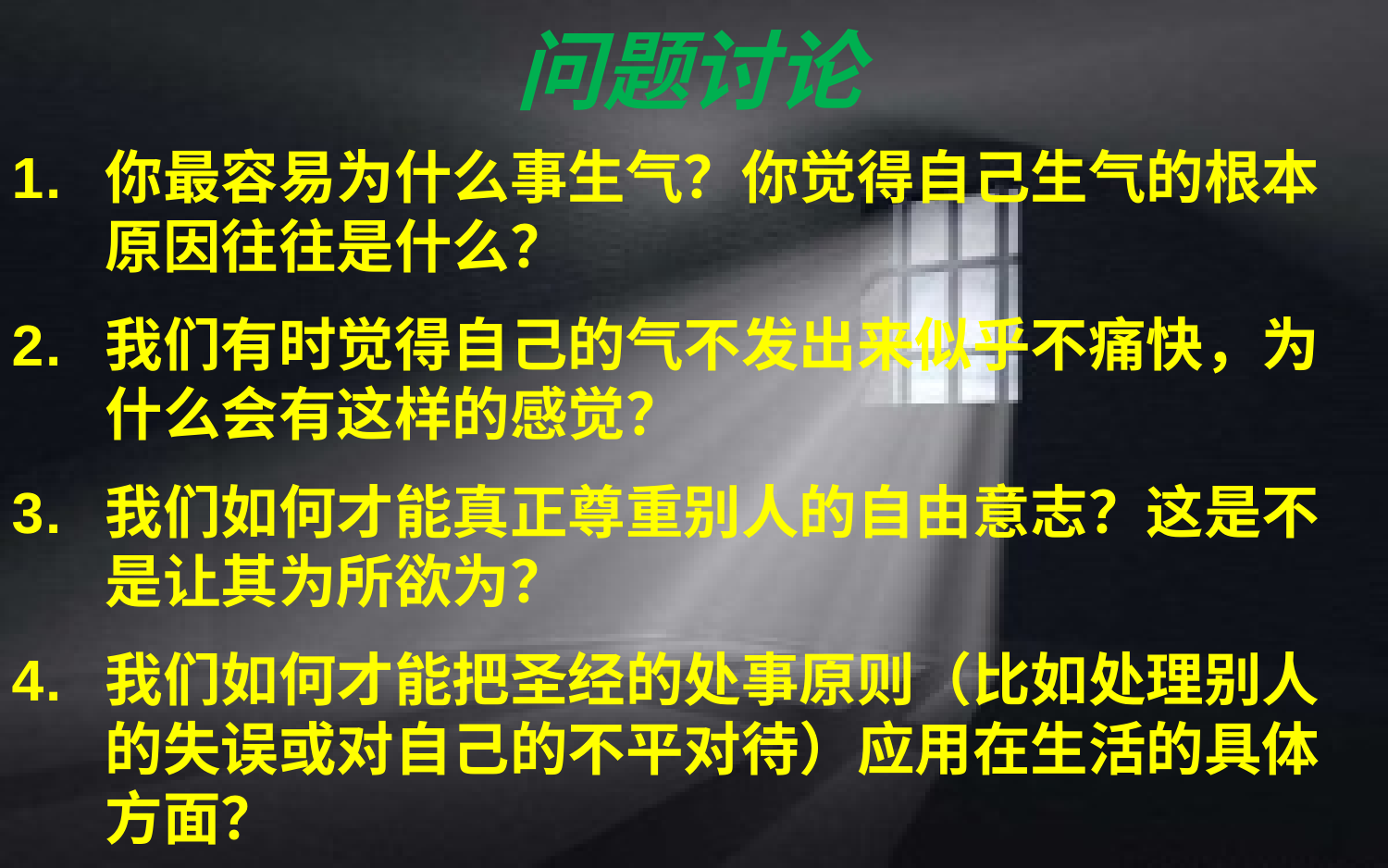

问题讨论
你最容易为什么事生气？你觉得自己生气的根本原因往往是什么？
我们有时觉得自己的气不发出来似乎不痛快，为什么会有这样的感觉？
我们如何才能真正尊重别人的自由意志？这是不是让其为所欲为？
我们如何才能把圣经的处事原则（比如处理别人的失误或对自己的不平对待）应用在生活的具体方面？